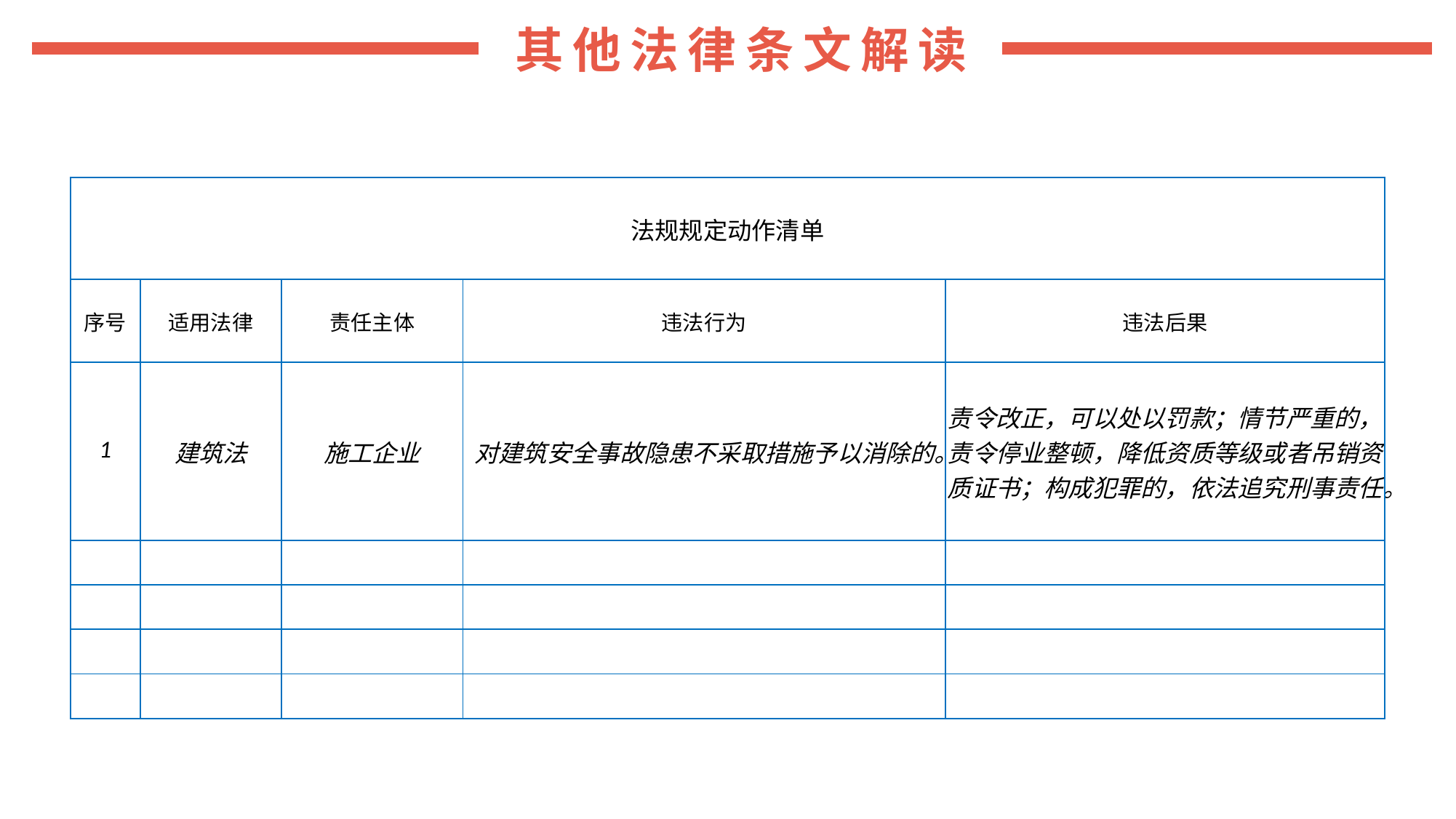

| 法规规定动作清单 |  |  |  |  |
| --- | --- | --- | --- | --- |
| 序号 | 适用法律 | 责任主体 | 违法行为 | 违法后果 |
| 1 | 建筑法 | 施工企业 | 对建筑安全事故隐患不采取措施予以消除的。 | 责令改正，可以处以罚款；情节严重的，责令停业整顿，降低资质等级或者吊销资质证书；构成犯罪的，依法追究刑事责任。 |
|  |  |  |  |  |
|  |  |  |  |  |
|  |  |  |  |  |
|  |  |  |  |  |